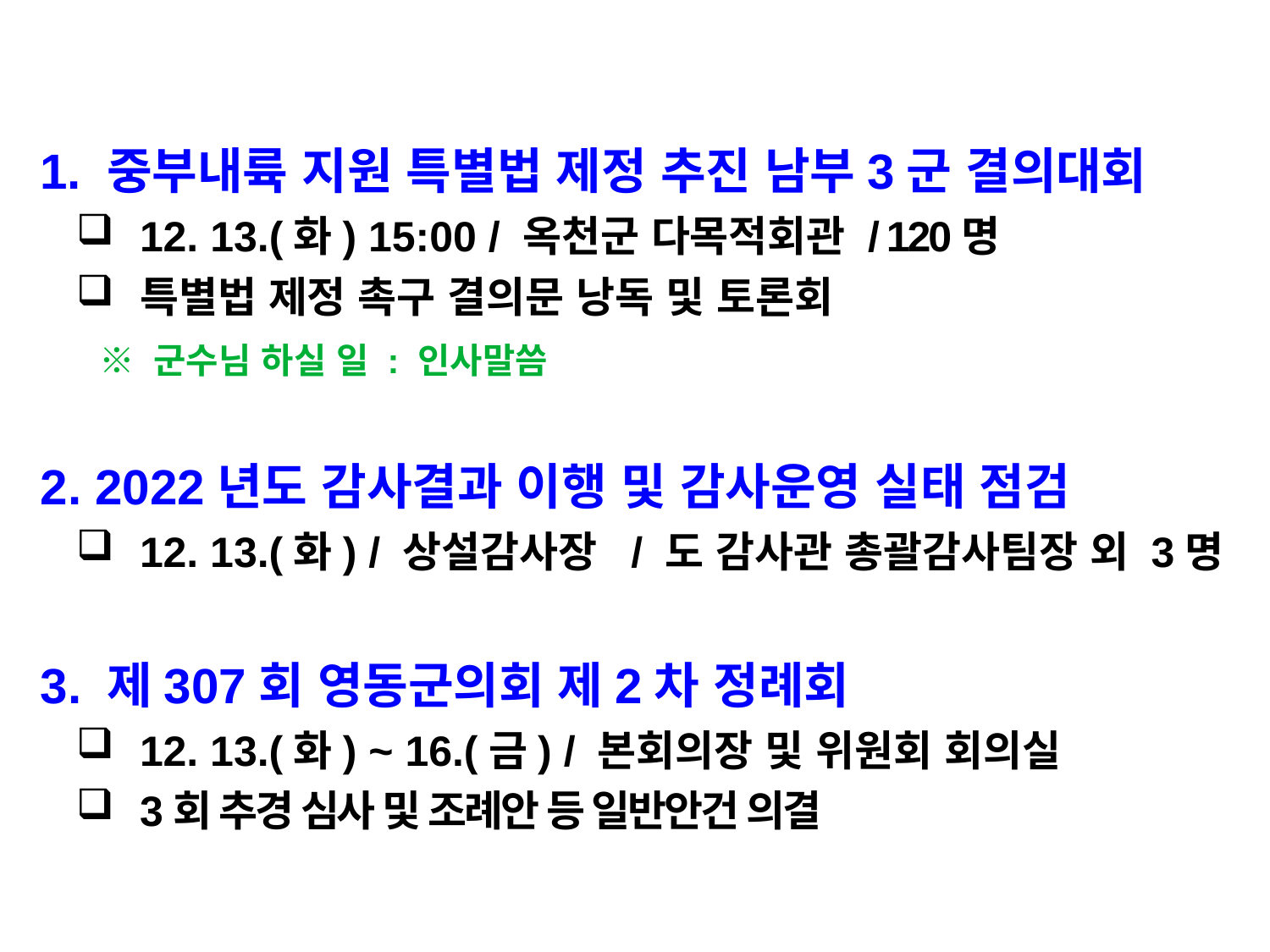

1. 중부내륙 지원 특별법 제정 추진 남부3군 결의대회
12. 13.(화) 15:00 / 옥천군 다목적회관 / 120명
특별법 제정 촉구 결의문 낭독 및 토론회
  ※ 군수님 하실 일 : 인사말씀
  2. 2022년도 감사결과 이행 및 감사운영 실태 점검
12. 13.(화) / 상설감사장  / 도 감사관 총괄감사팀장 외 3명

  3. 제307회 영동군의회 제2차 정례회
12. 13.(화) ~ 16.(금) / 본회의장 및 위원회 회의실
3회 추경 심사 및 조례안 등 일반안건 의결